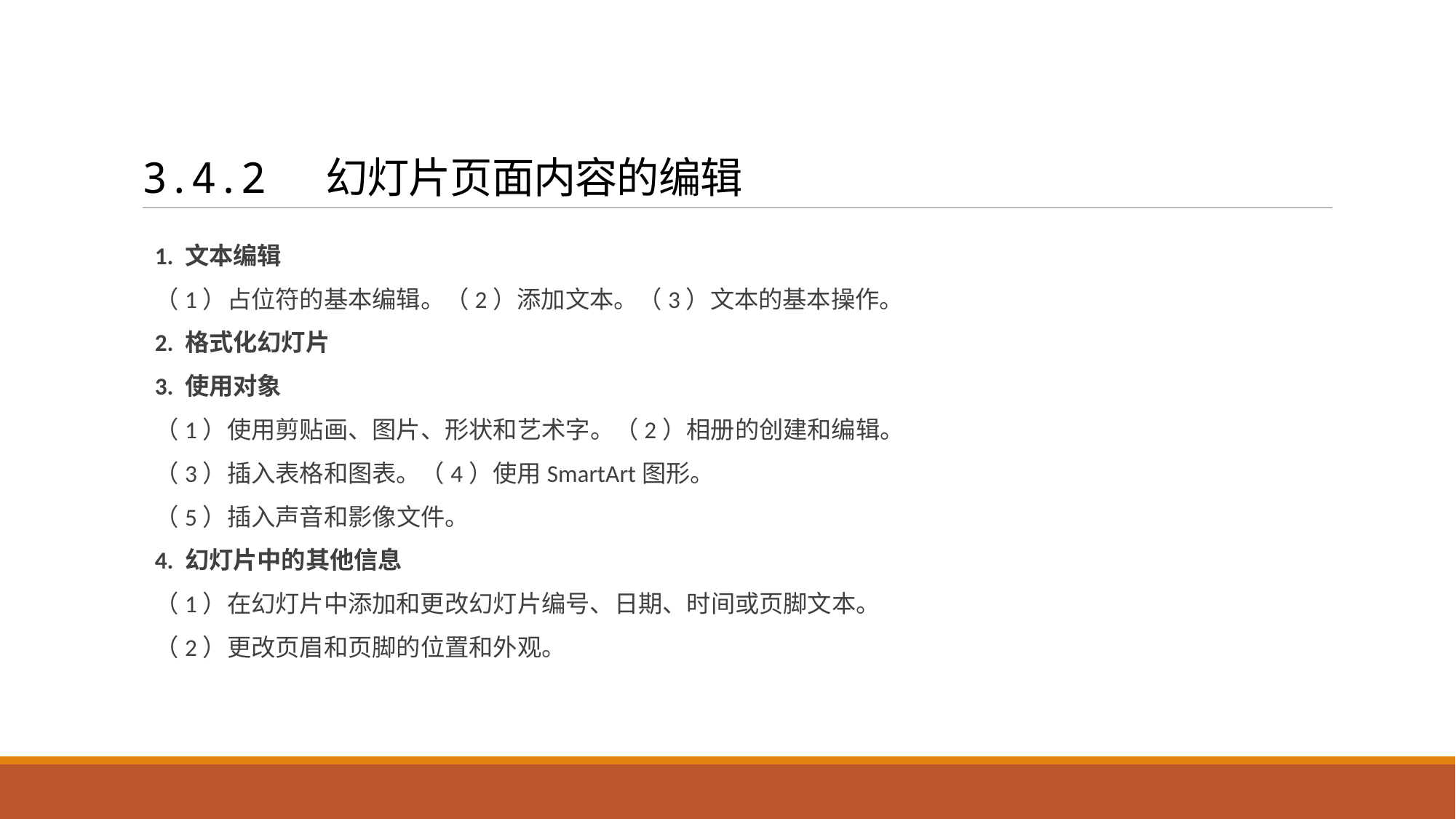

# 3.4.2  幻灯片页面内容的编辑
1. 文本编辑
（1）占位符的基本编辑。（2）添加文本。（3）文本的基本操作。
2. 格式化幻灯片
3. 使用对象
（1）使用剪贴画、图片、形状和艺术字。（2）相册的创建和编辑。
（3）插入表格和图表。（4）使用SmartArt图形。
（5）插入声音和影像文件。
4. 幻灯片中的其他信息
（1）在幻灯片中添加和更改幻灯片编号、日期、时间或页脚文本。
（2）更改页眉和页脚的位置和外观。